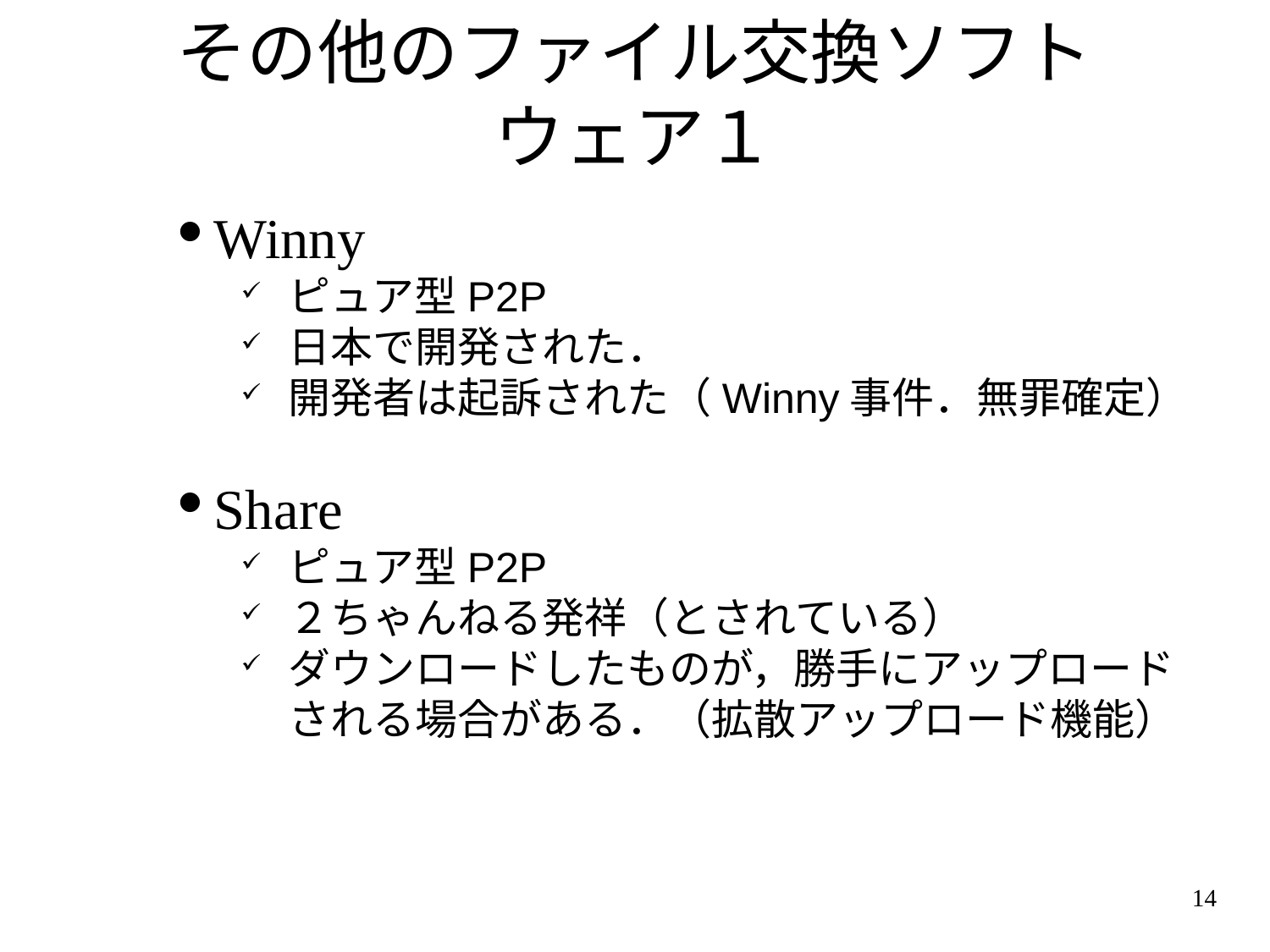

# その他のファイル交換ソフトウェア１
Winny
ピュア型P2P
日本で開発された．
開発者は起訴された（Winny事件．無罪確定）

Share
ピュア型P2P
２ちゃんねる発祥（とされている）
ダウンロードしたものが，勝手にアップロードされる場合がある．（拡散アップロード機能）

14